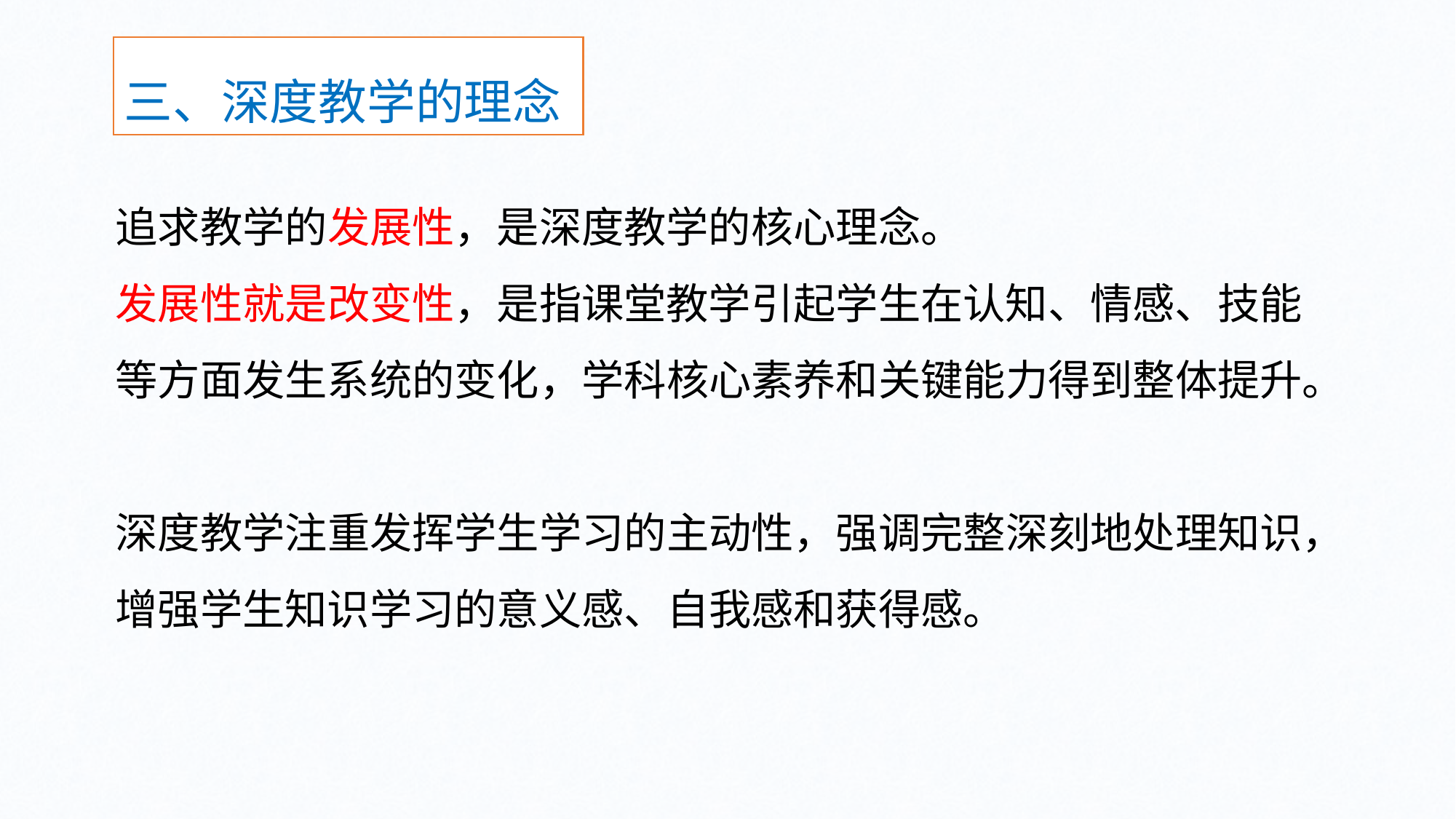

三、深度教学的理念
追求教学的发展性，是深度教学的核心理念。
发展性就是改变性，是指课堂教学引起学生在认知、情感、技能等方面发生系统的变化，学科核心素养和关键能力得到整体提升。
深度教学注重发挥学生学习的主动性，强调完整深刻地处理知识，增强学生知识学习的意义感、自我感和获得感。